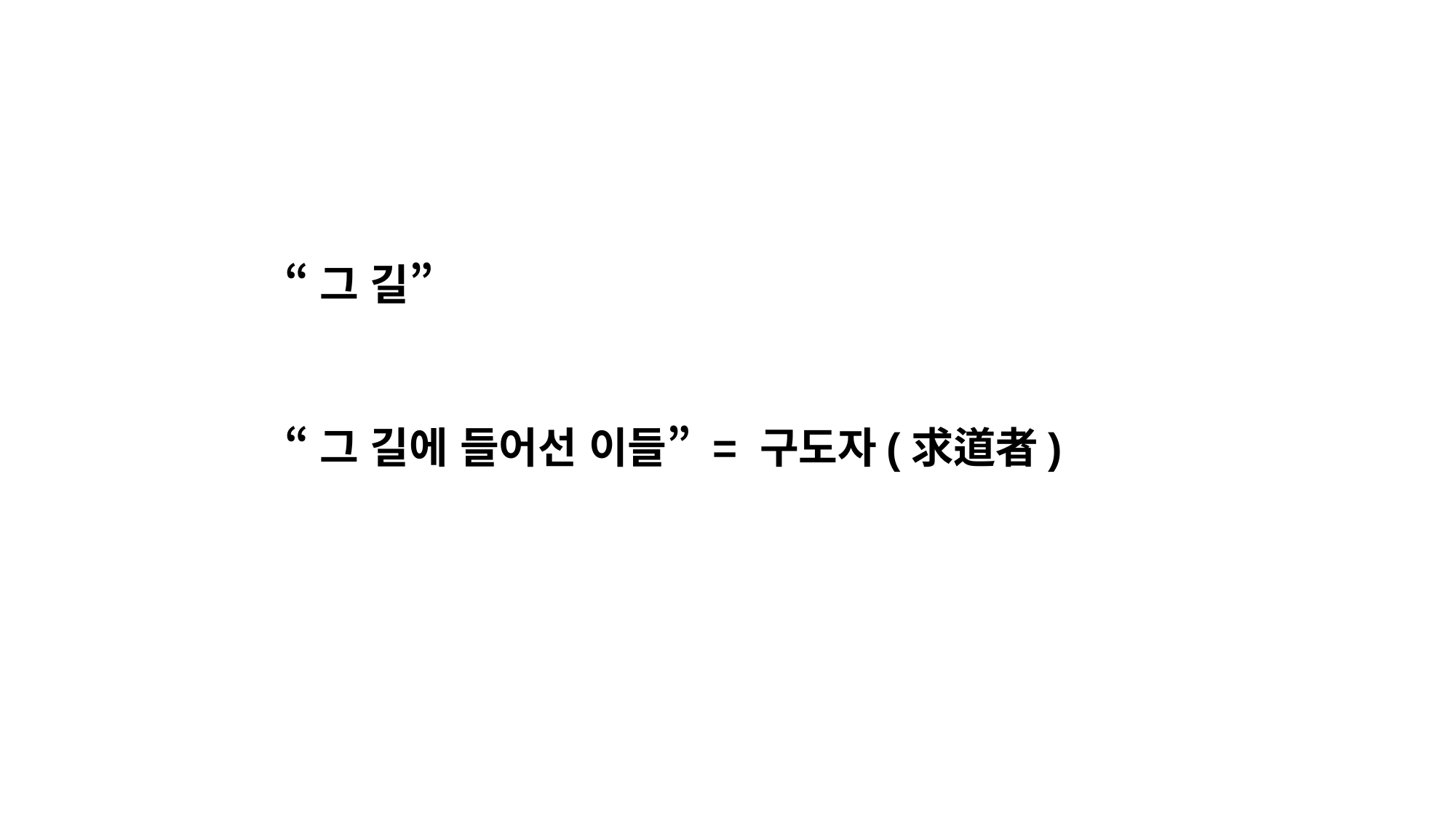

“그 길”

“그 길에 들어선 이들” = 구도자(求道者)